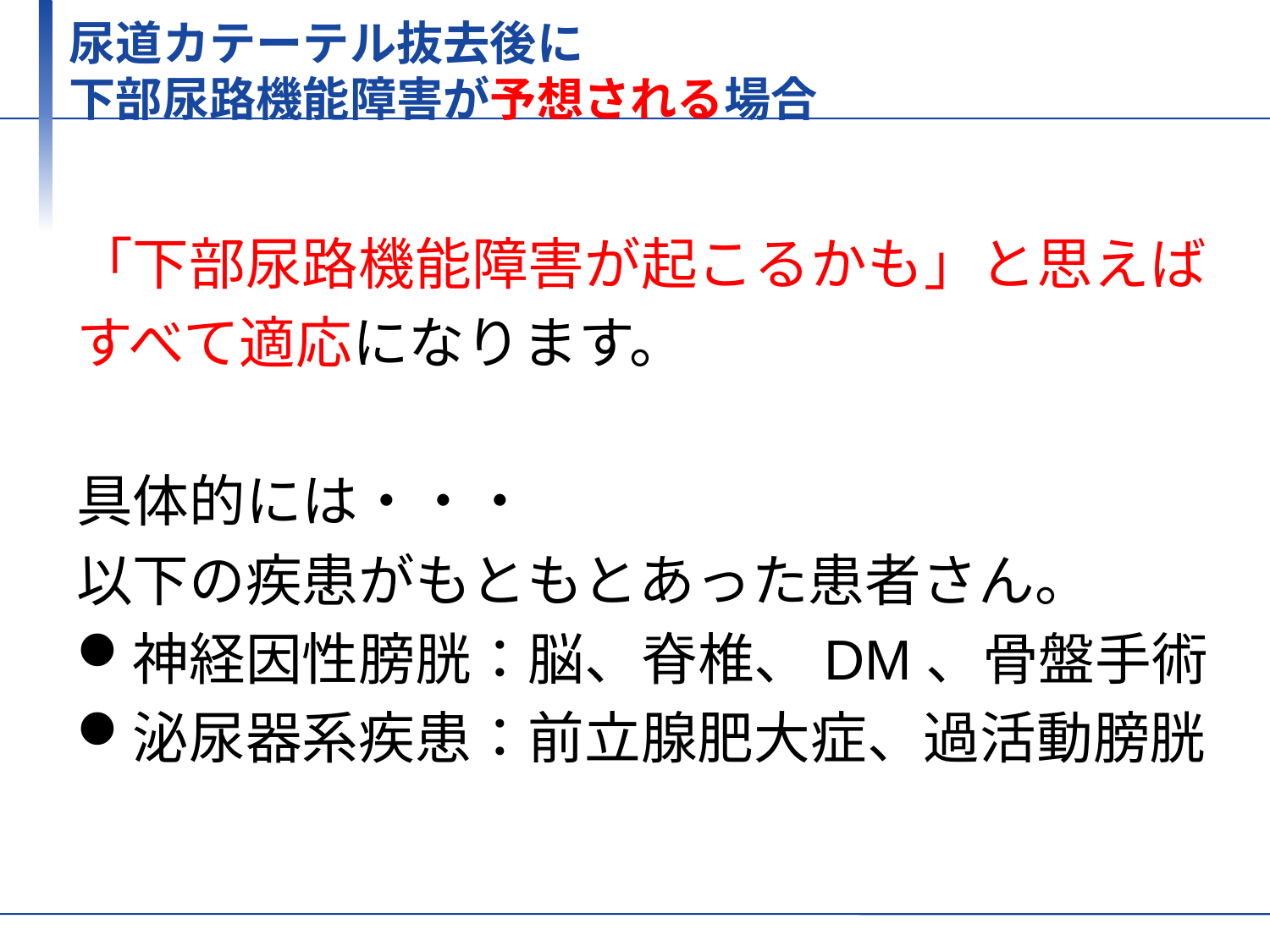

# 尿道カテーテル抜去後に 下部尿路機能障害が予想される場合
「下部尿路機能障害が起こるかも」と思えば
すべて適応になります。

具体的には・・・
以下の疾患がもともとあった患者さん。
神経因性膀胱：脳、脊椎、DM、骨盤手術
泌尿器系疾患：前立腺肥大症、過活動膀胱